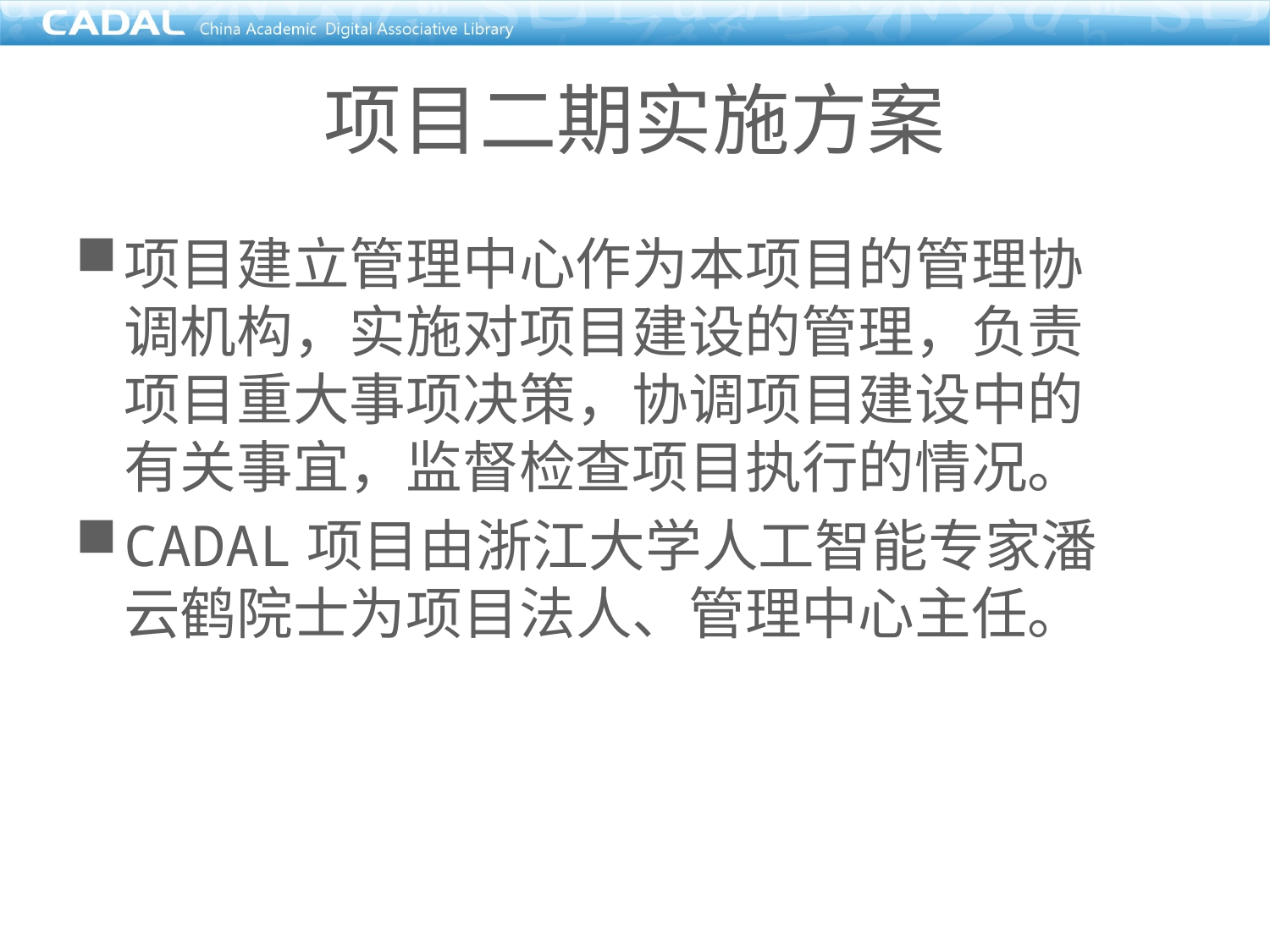

项目二期实施方案
项目建立管理中心作为本项目的管理协调机构，实施对项目建设的管理，负责项目重大事项决策，协调项目建设中的有关事宜，监督检查项目执行的情况。
CADAL项目由浙江大学人工智能专家潘云鹤院士为项目法人、管理中心主任。